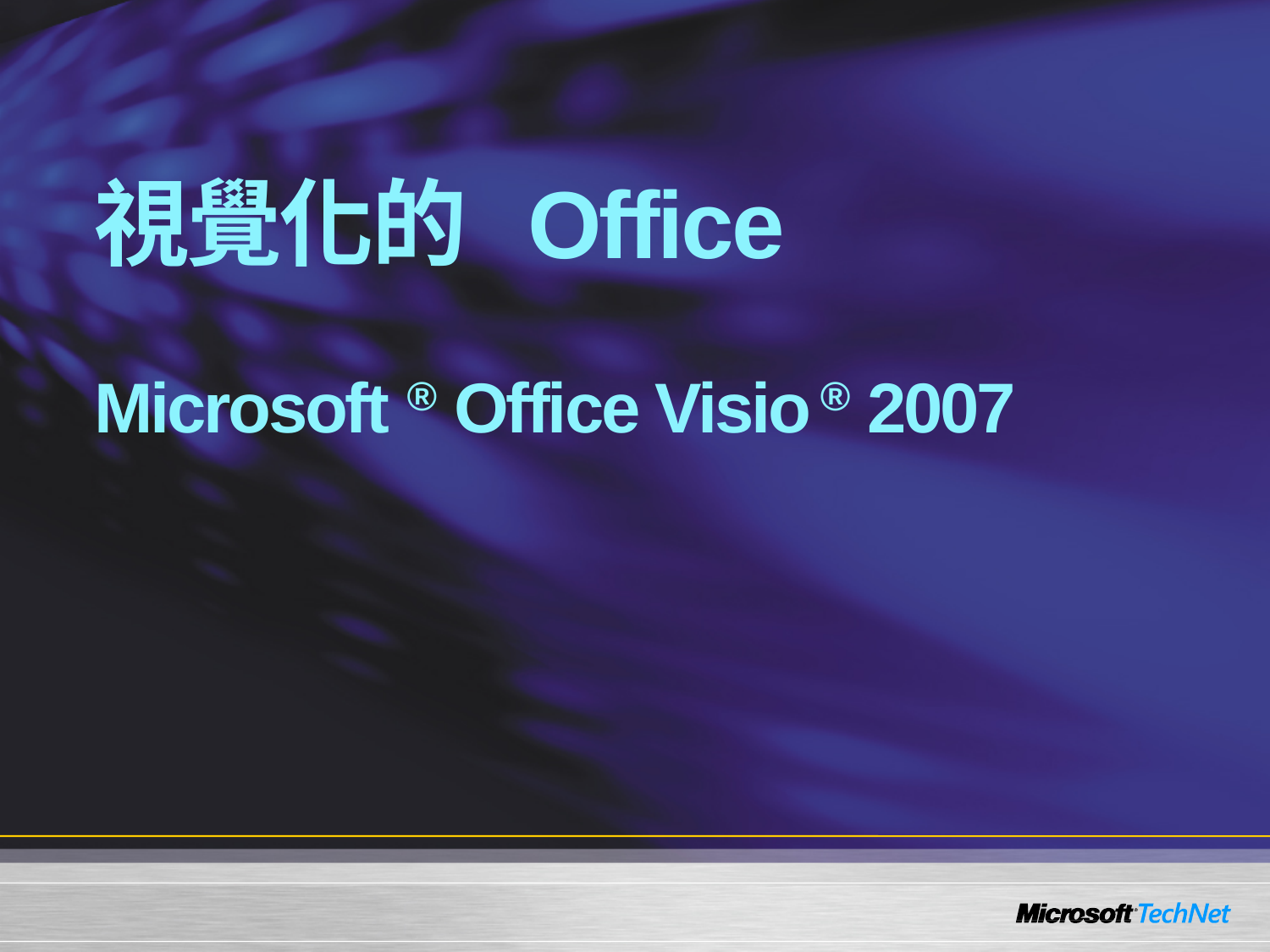

# 視覺化的  Office Microsoft ® Office Visio ® 2007